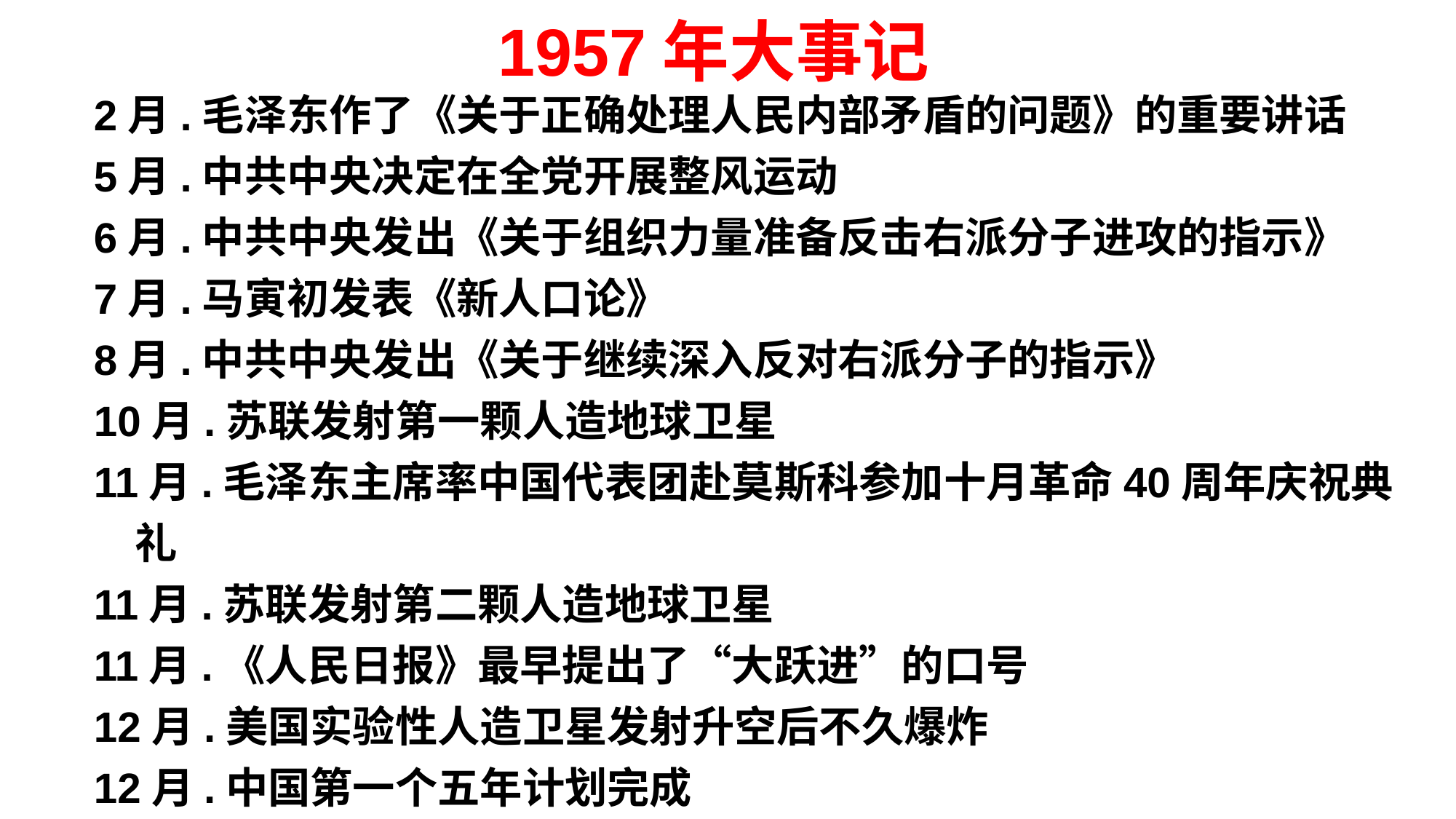

1957年大事记
2月.毛泽东作了《关于正确处理人民内部矛盾的问题》的重要讲话
5月.中共中央决定在全党开展整风运动
6月.中共中央发出《关于组织力量准备反击右派分子进攻的指示》
7月.马寅初发表《新人口论》
8月.中共中央发出《关于继续深入反对右派分子的指示》
10月.苏联发射第一颗人造地球卫星
11月.毛泽东主席率中国代表团赴莫斯科参加十月革命40周年庆祝典礼
11月.苏联发射第二颗人造地球卫星
11月.《人民日报》最早提出了“大跃进”的口号
12月.美国实验性人造卫星发射升空后不久爆炸
12月.中国第一个五年计划完成